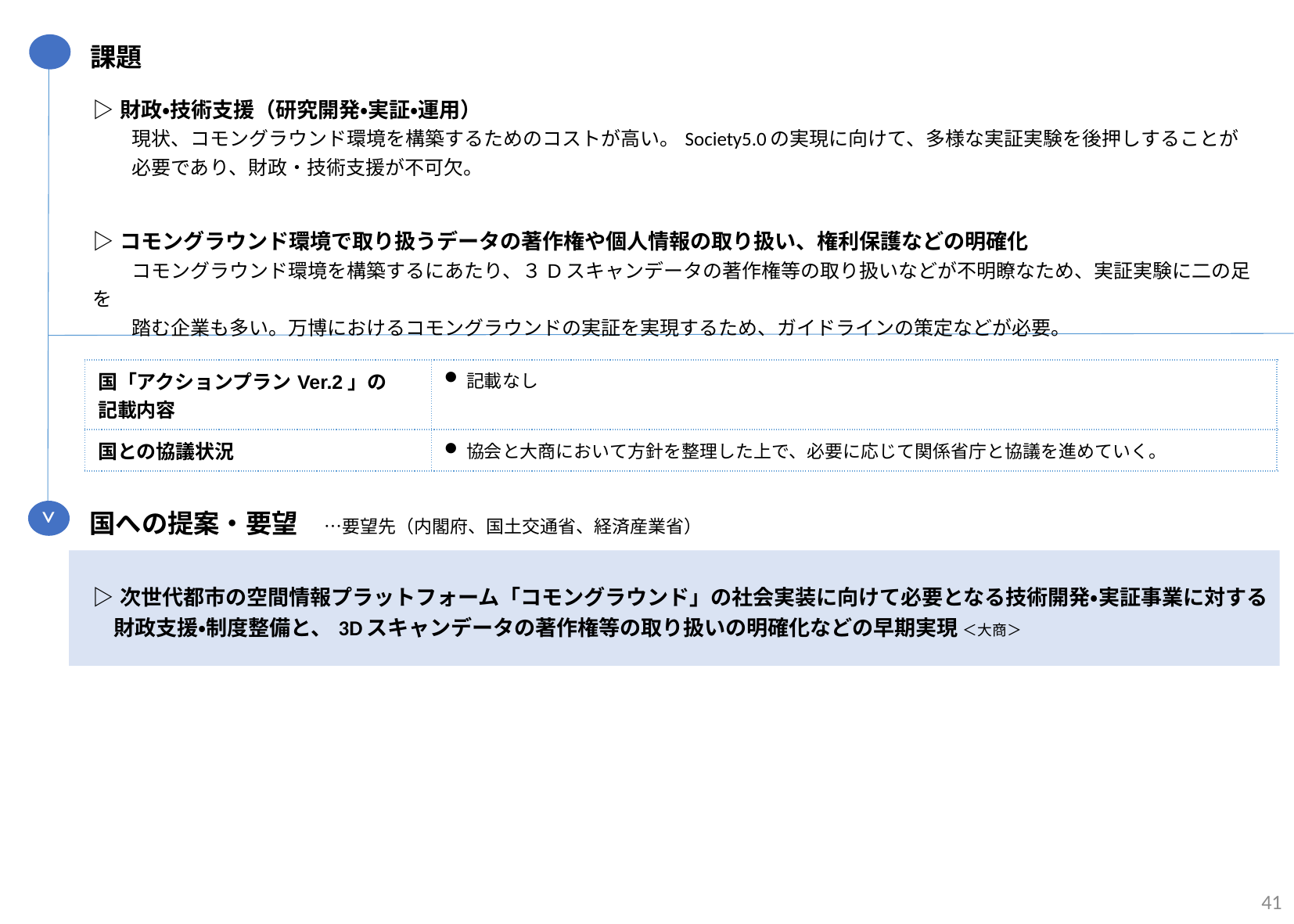

課題
| ▷財政・技術支援（研究開発・実証・運用）　 　　現状、コモングラウンド環境を構築するためのコストが高い。Society5.0の実現に向けて、多様な実証実験を後押しすることが 　　必要であり、財政・技術支援が不可欠。 |
| --- |
| ▷コモングラウンド環境で取り扱うデータの著作権や個人情報の取り扱い、権利保護などの明確化 　　コモングラウンド環境を構築するにあたり、３Dスキャンデータの著作権等の取り扱いなどが不明瞭なため、実証実験に二の足を 　　踏む企業も多い。万博におけるコモングラウンドの実証を実現するため、ガイドラインの策定などが必要。 |
|  |
| 国「アクションプランVer.2」の 記載内容 | 記載なし |
| --- | --- |
| 国との協議状況 | 協会と大商において方針を整理した上で、必要に応じて関係省庁と協議を進めていく。 |
>

国への提案・要望　…要望先（内閣府、国土交通省、経済産業省）

| ▷次世代都市の空間情報プラットフォーム「コモングラウンド」の社会実装に向けて必要となる技術開発・実証事業に対する 　財政支援・制度整備と、3Dスキャンデータの著作権等の取り扱いの明確化などの早期実現 ＜大商＞ |
| --- |

41